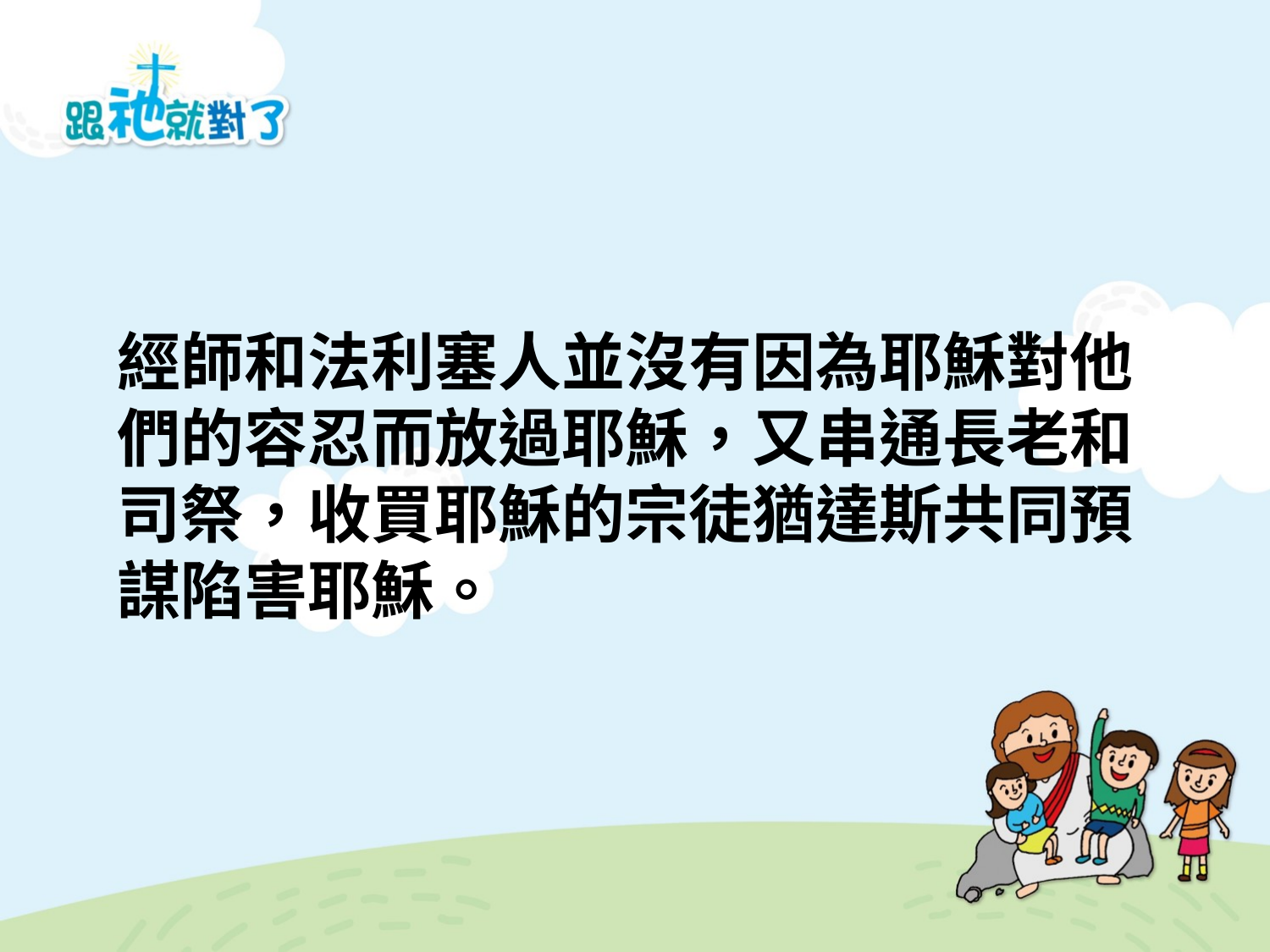

經師和法利塞人並沒有因為耶穌對他們的容忍而放過耶穌，又串通長老和司祭，收買耶穌的宗徒猶達斯共同預謀陷害耶穌。